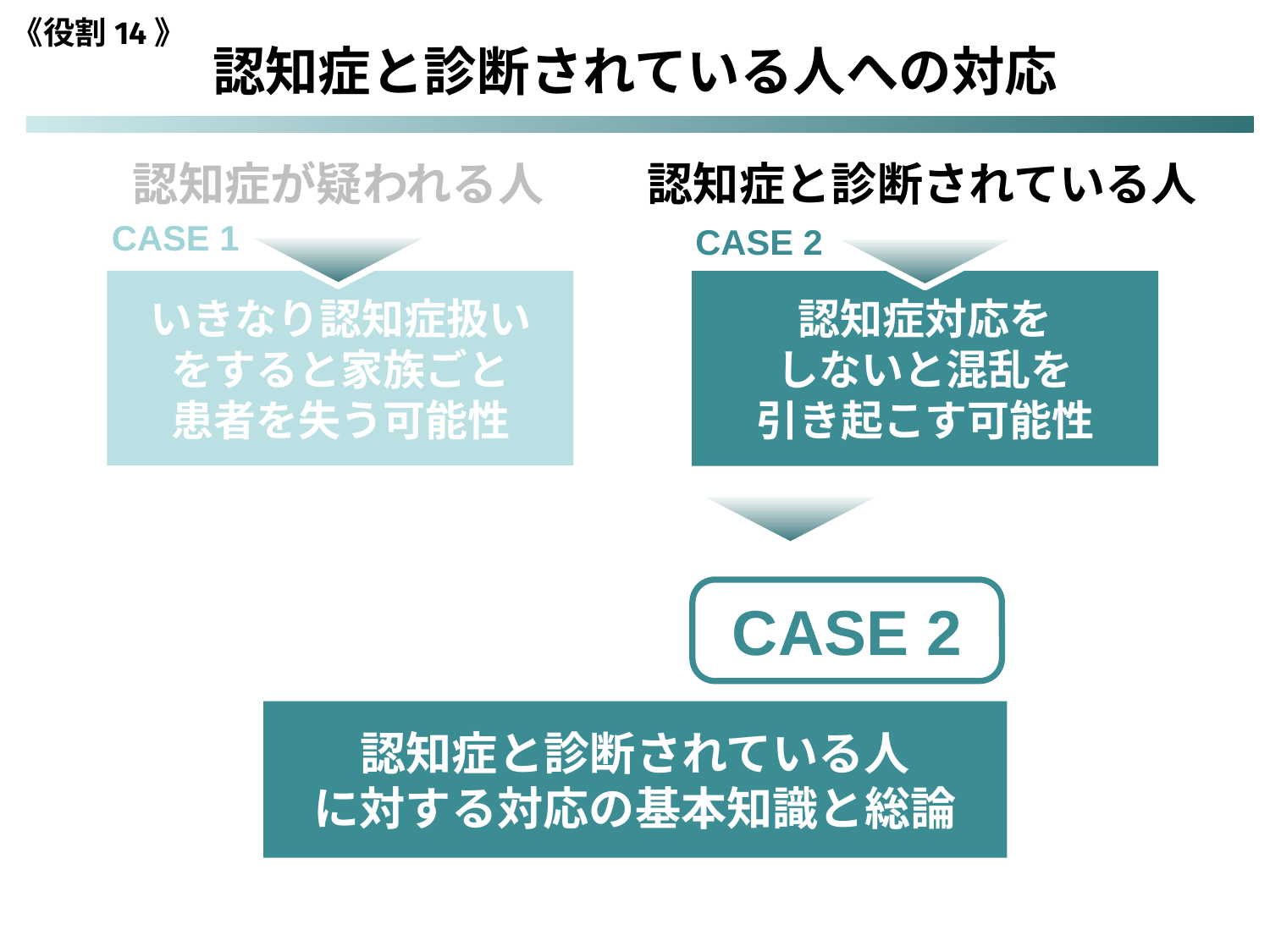

《役割14》
認知症と診断されている人への対応

認知症が疑われる人
認知症と診断されている人
CASE 1
CASE 2

いきなり認知症扱い
をすると家族ごと
患者を失う可能性
認知症対応を
しないと混乱を
引き起こす可能性

CASE 2

認知症と診断されている人
に対する対応の基本知識と総論